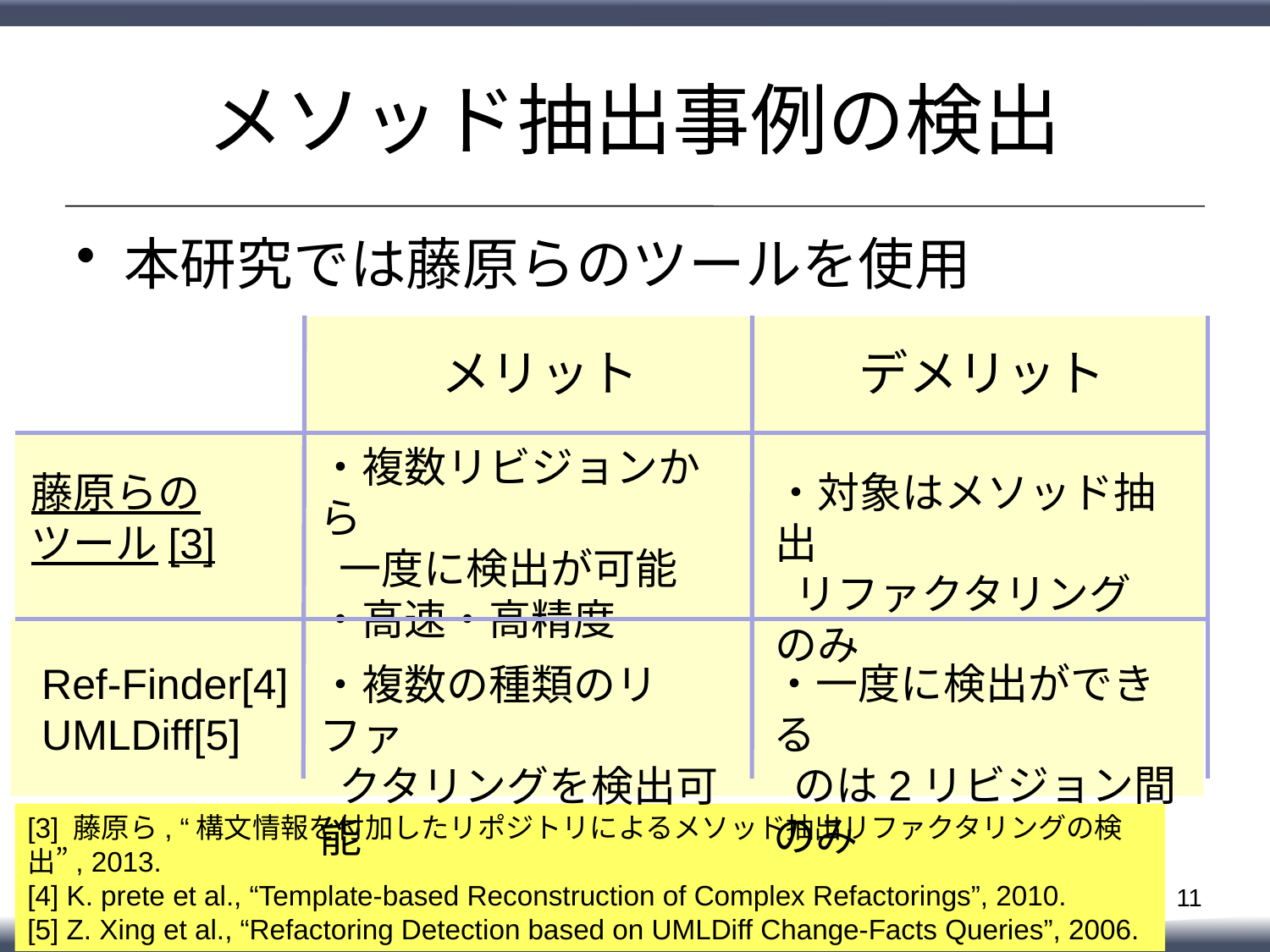

# メソッド抽出事例の検出
本研究では藤原らのツールを使用

メリット
デメリット

・複数リビジョンから
 一度に検出が可能
・高速・高精度
藤原らの
ツール[3]
・対象はメソッド抽出
 リファクタリングのみ

Ref-Finder[4]
UMLDiff[5]
・一度に検出ができる
 のは2リビジョン間のみ
・複数の種類のリファ
 クタリングを検出可能
[3] 藤原ら, “構文情報を付加したリポジトリによるメソッド抽出リファクタリングの検出”, 2013.
[4] K. prete et al., “Template-based Reconstruction of Complex Refactorings”, 2010.
[5] Z. Xing et al., “Refactoring Detection based on UMLDiff Change-Facts Queries”, 2006.
11